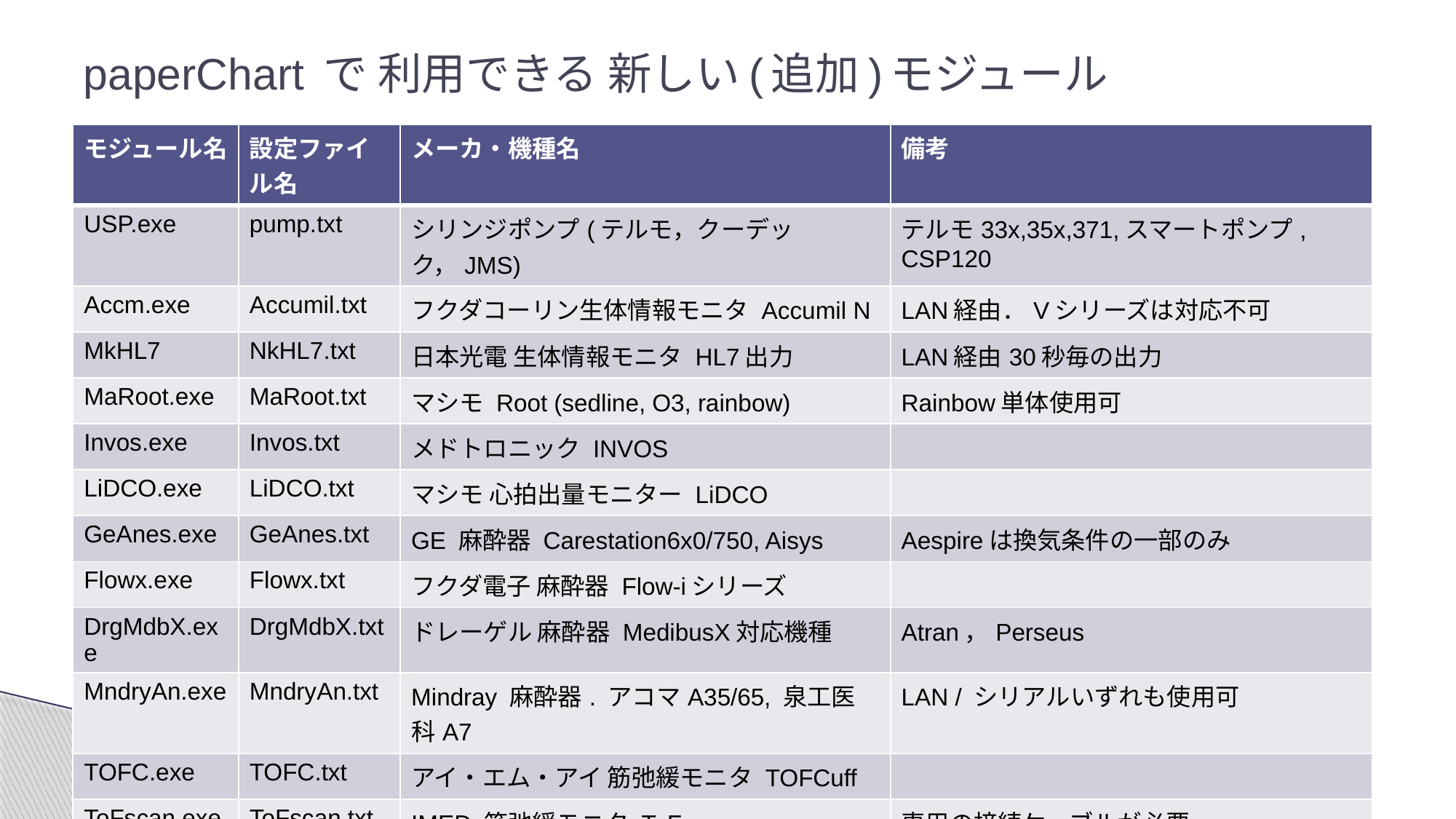

# paperChart で 利用できる 新しい(追加)モジュール
| モジュール名 | 設定ファイル名 | メーカ・機種名 | 備考 |
| --- | --- | --- | --- |
| USP.exe | pump.txt | シリンジポンプ(テルモ，クーデック，JMS) | テルモ33x,35x,371,スマートポンプ, CSP120 |
| Accm.exe | Accumil.txt | フクダコーリン生体情報モニタ Accumil N | LAN経由．Vシリーズは対応不可 |
| MkHL7 | NkHL7.txt | 日本光電 生体情報モニタ HL7出力 | LAN経由30秒毎の出力 |
| MaRoot.exe | MaRoot.txt | マシモ Root (sedline, O3, rainbow) | Rainbow単体使用可 |
| Invos.exe | Invos.txt | メドトロニック INVOS |  |
| LiDCO.exe | LiDCO.txt | マシモ 心拍出量モニター LiDCO |  |
| GeAnes.exe | GeAnes.txt | GE 麻酔器 Carestation6x0/750, Aisys | Aespireは換気条件の一部のみ |
| Flowx.exe | Flowx.txt | フクダ電子 麻酔器 Flow-iシリーズ |  |
| DrgMdbX.exe | DrgMdbX.txt | ドレーゲル 麻酔器 MedibusX対応機種 | Atran，Perseus |
| MndryAn.exe | MndryAn.txt | Mindray 麻酔器. アコマA35/65, 泉工医科A7 | LAN / シリアルいずれも使用可 |
| TOFC.exe | TOFC.txt | アイ・エム・アイ 筋弛緩モニタ TOFCuff |  |
| ToFscan.exe | ToFscan.txt | IMED 筋弛緩モニタ ToFscan | 専用の接続ケーブルが必要 |
| VA206R.exe | VA206.txt | 日本光電 筋弛緩表示ユニット VA206R |  |
| VINP.exe | VINP.exe | 手動バイタル入力モジュール | 設定ファイルで入力項目を指定 |